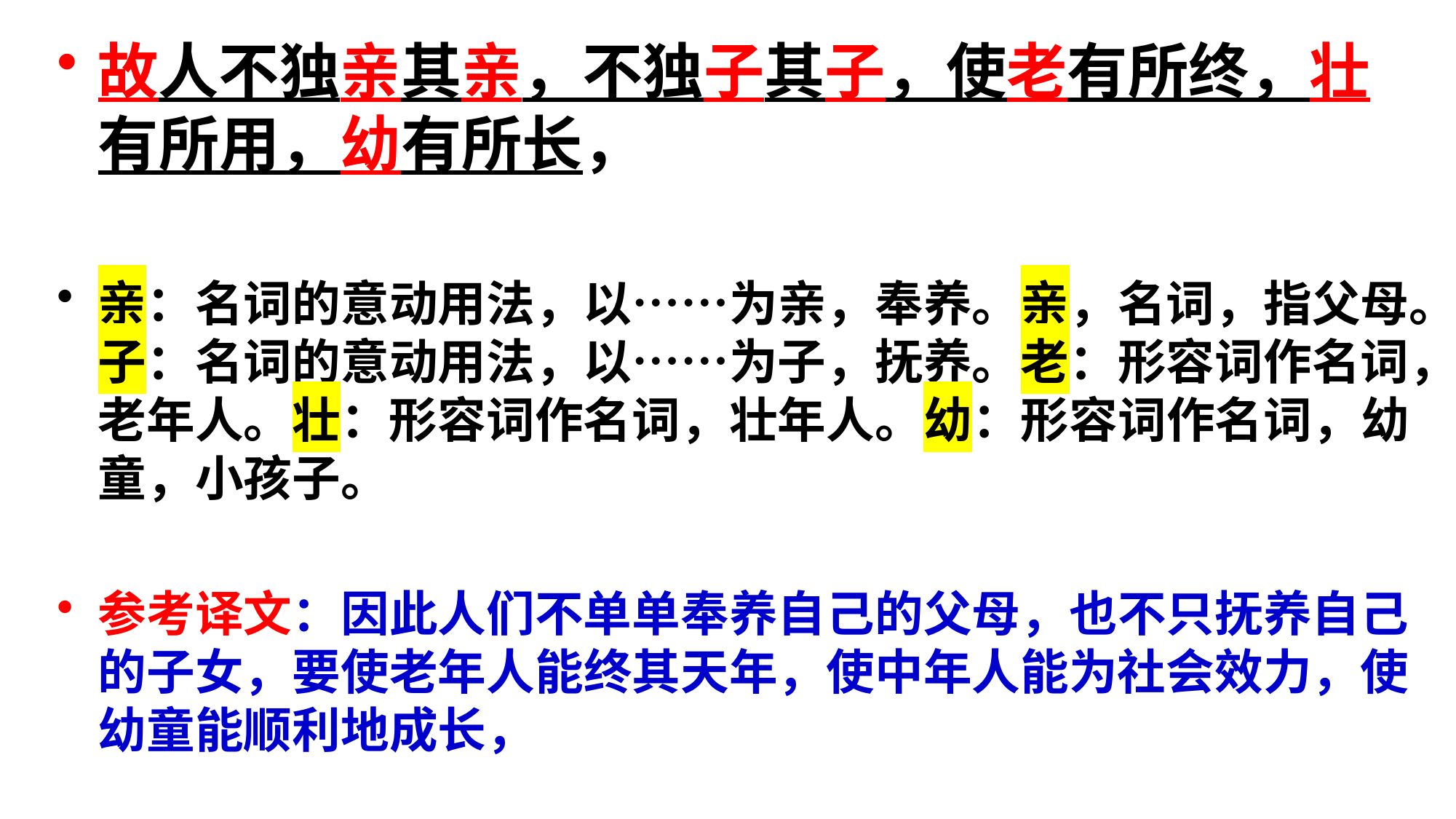

故人不独亲其亲，不独子其子，使老有所终，壮有所用，幼有所长，

亲：名词的意动用法，以……为亲，奉养。亲，名词，指父母。子：名词的意动用法，以……为子，抚养。老：形容词作名词，老年人。壮：形容词作名词，壮年人。幼：形容词作名词，幼童，小孩子。

参考译文：因此人们不单单奉养自己的父母，也不只抚养自己的子女，要使老年人能终其天年，使中年人能为社会效力，使幼童能顺利地成长，